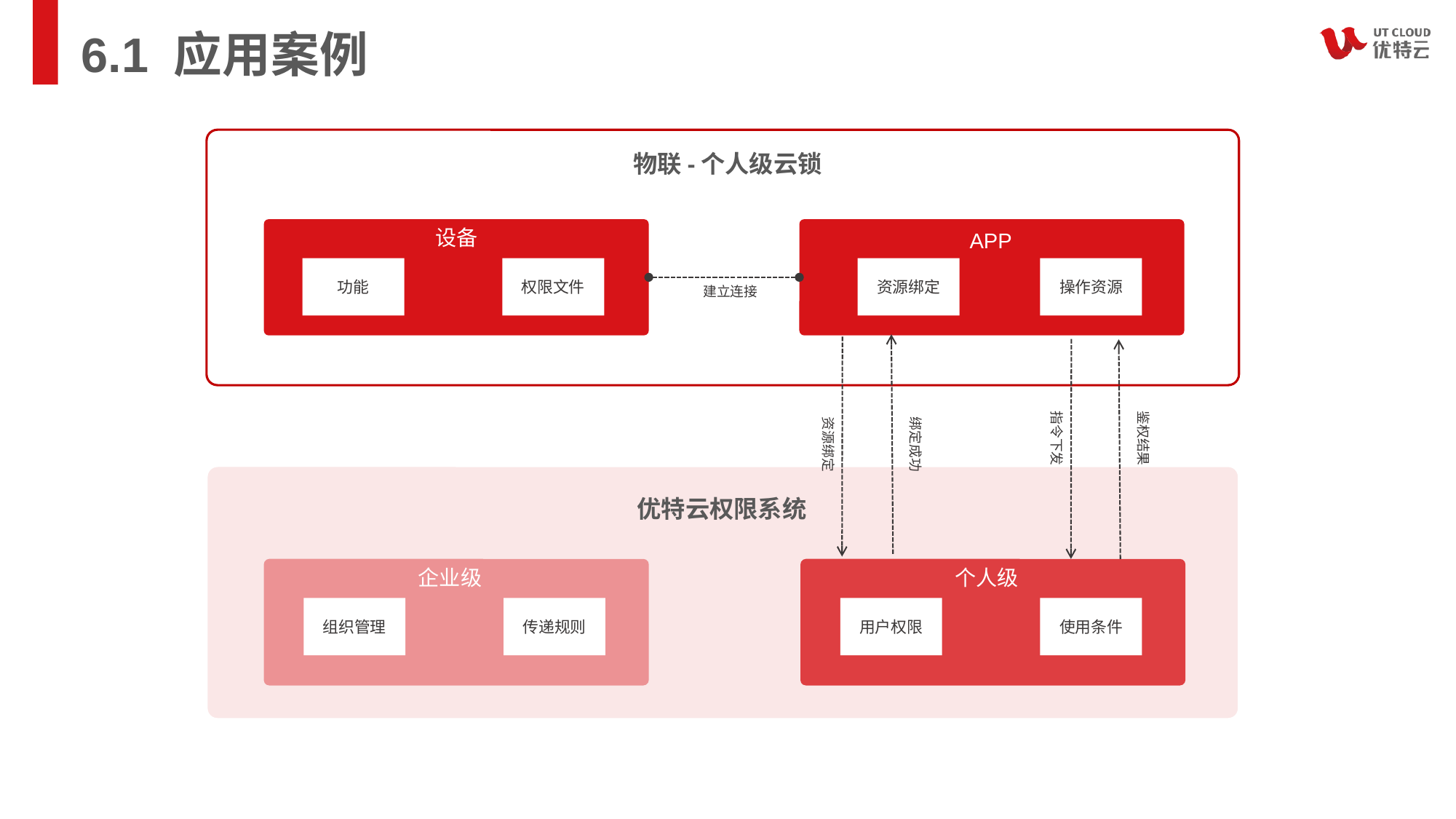

# 6.1 应用案例

物联-个人级云锁

设备
功能
权限文件

APP
资源绑定
操作资源
建立连接
指令下发
鉴权结果
资源绑定
绑定成功

优特云权限系统

企业级
组织管理
传递规则

个人级
用户权限
使用条件
24